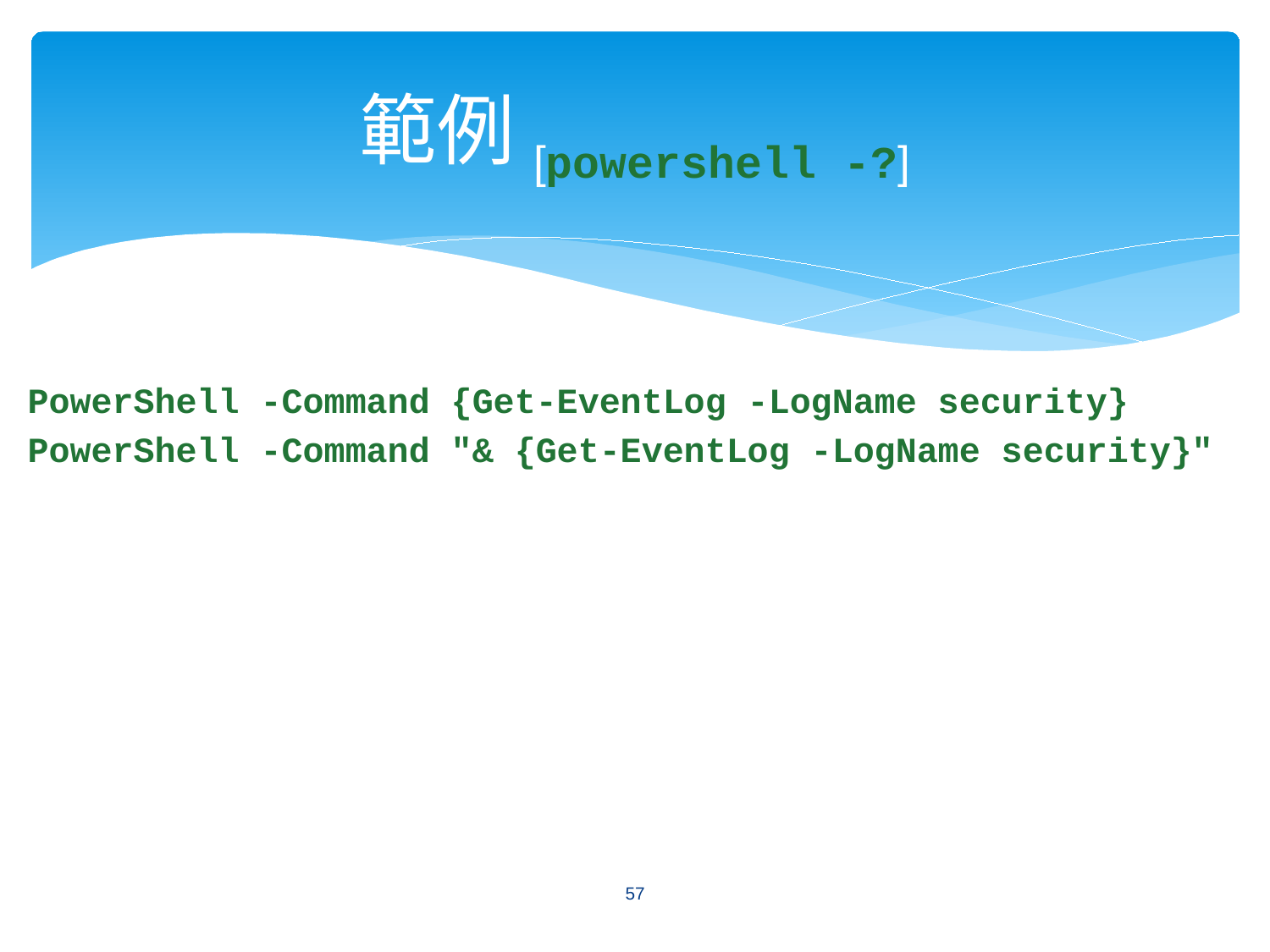

# 範例[powershell -?]
PowerShell -Command {Get-EventLog -LogName security}
PowerShell -Command "& {Get-EventLog -LogName security}"
57